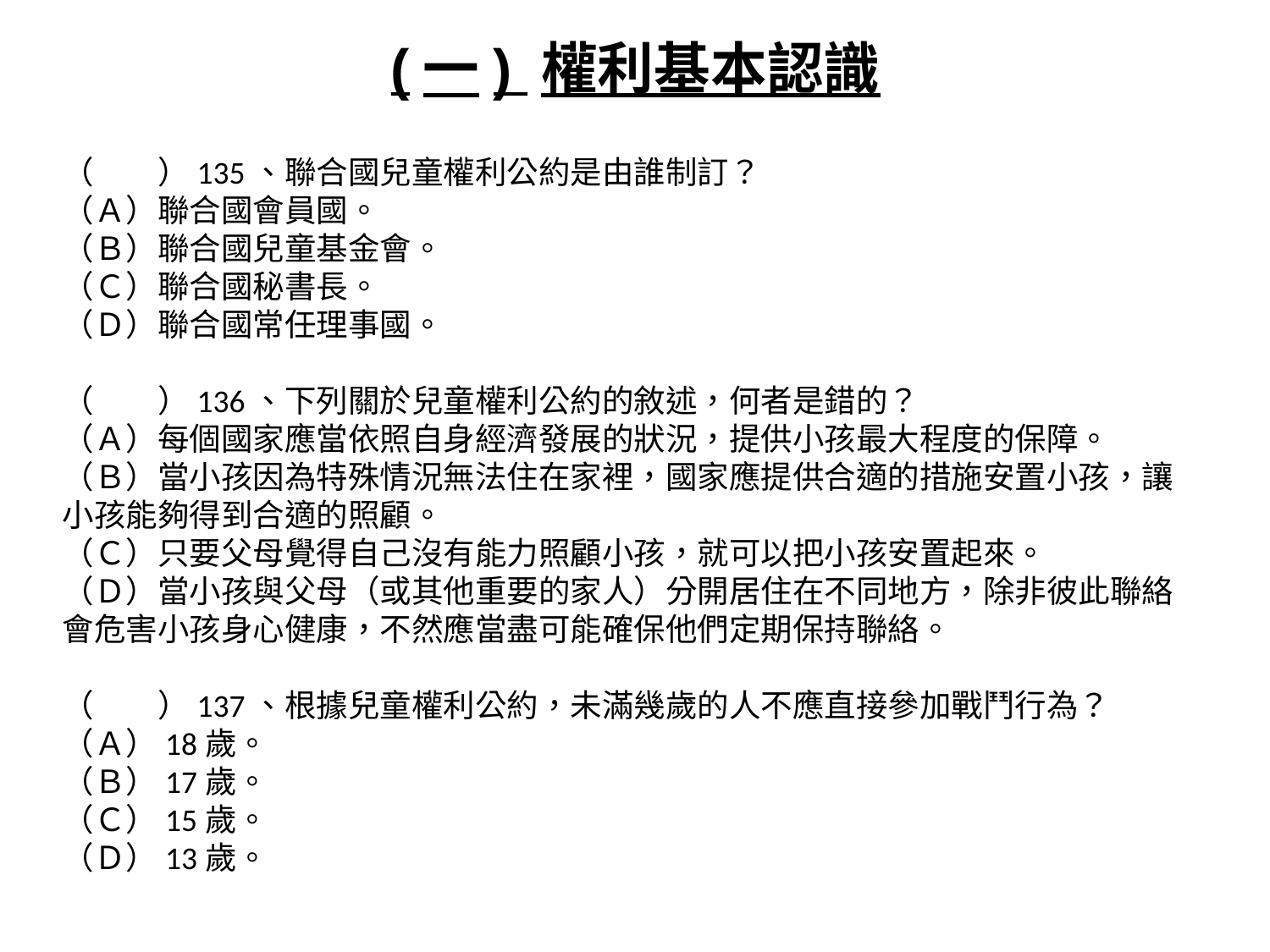

(一) 權利基本認識
（　　）135、聯合國兒童權利公約是由誰制訂？
（Ａ）聯合國會員國。
（Ｂ）聯合國兒童基金會。
（Ｃ）聯合國秘書長。
（Ｄ）聯合國常任理事國。

（　　）136、下列關於兒童權利公約的敘述，何者是錯的？
（Ａ）每個國家應當依照自身經濟發展的狀況，提供小孩最大程度的保障。
（Ｂ）當小孩因為特殊情況無法住在家裡，國家應提供合適的措施安置小孩，讓小孩能夠得到合適的照顧。
（Ｃ）只要父母覺得自己沒有能力照顧小孩，就可以把小孩安置起來。
（Ｄ）當小孩與父母（或其他重要的家人）分開居住在不同地方，除非彼此聯絡會危害小孩身心健康，不然應當盡可能確保他們定期保持聯絡。

（　　）137、根據兒童權利公約，未滿幾歲的人不應直接參加戰鬥行為？
（Ａ）18歲。
（Ｂ）17歲。
（Ｃ）15歲。
（Ｄ）13歲。